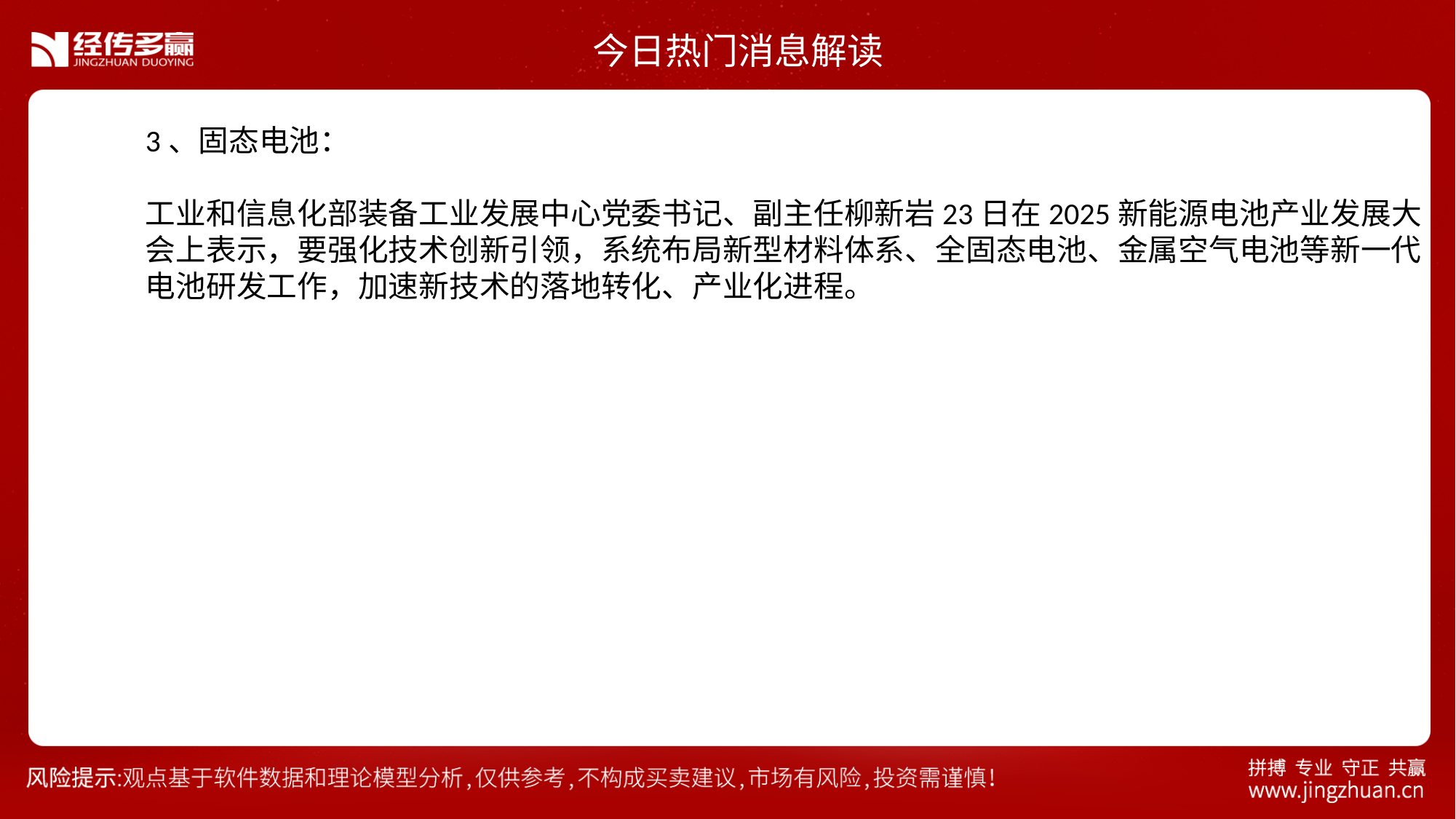

今日热门消息解读
3、固态电池：

工业和信息化部装备工业发展中心党委书记、副主任柳新岩23日在2025新能源电池产业发展大会上表示，要强化技术创新引领，系统布局新型材料体系、全固态电池、金属空气电池等新一代电池研发工作，加速新技术的落地转化、产业化进程。